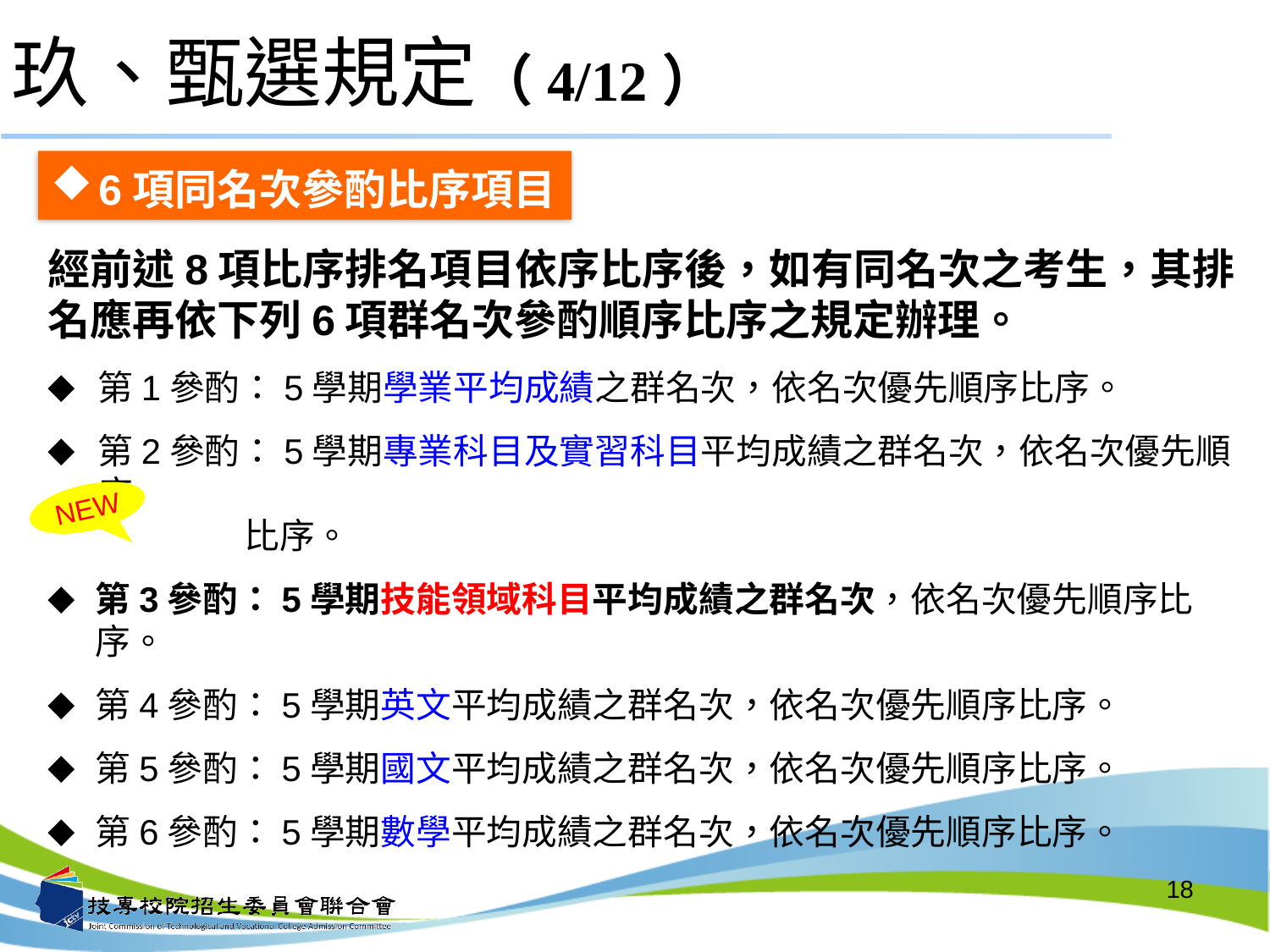

玖、甄選規定（4/12）
6項同名次參酌比序項目
經前述8項比序排名項目依序比序後，如有同名次之考生，其排名應再依下列6項群名次參酌順序比序之規定辦理。
第1參酌：5學期學業平均成績之群名次，依名次優先順序比序。
第2參酌：5學期專業科目及實習科目平均成績之群名次，依名次優先順序
                        比序。
第3參酌：5學期技能領域科目平均成績之群名次，依名次優先順序比序。
第4參酌：5學期英文平均成績之群名次，依名次優先順序比序。
第5參酌：5學期國文平均成績之群名次，依名次優先順序比序。
第6參酌：5學期數學平均成績之群名次，依名次優先順序比序。
NEW
18